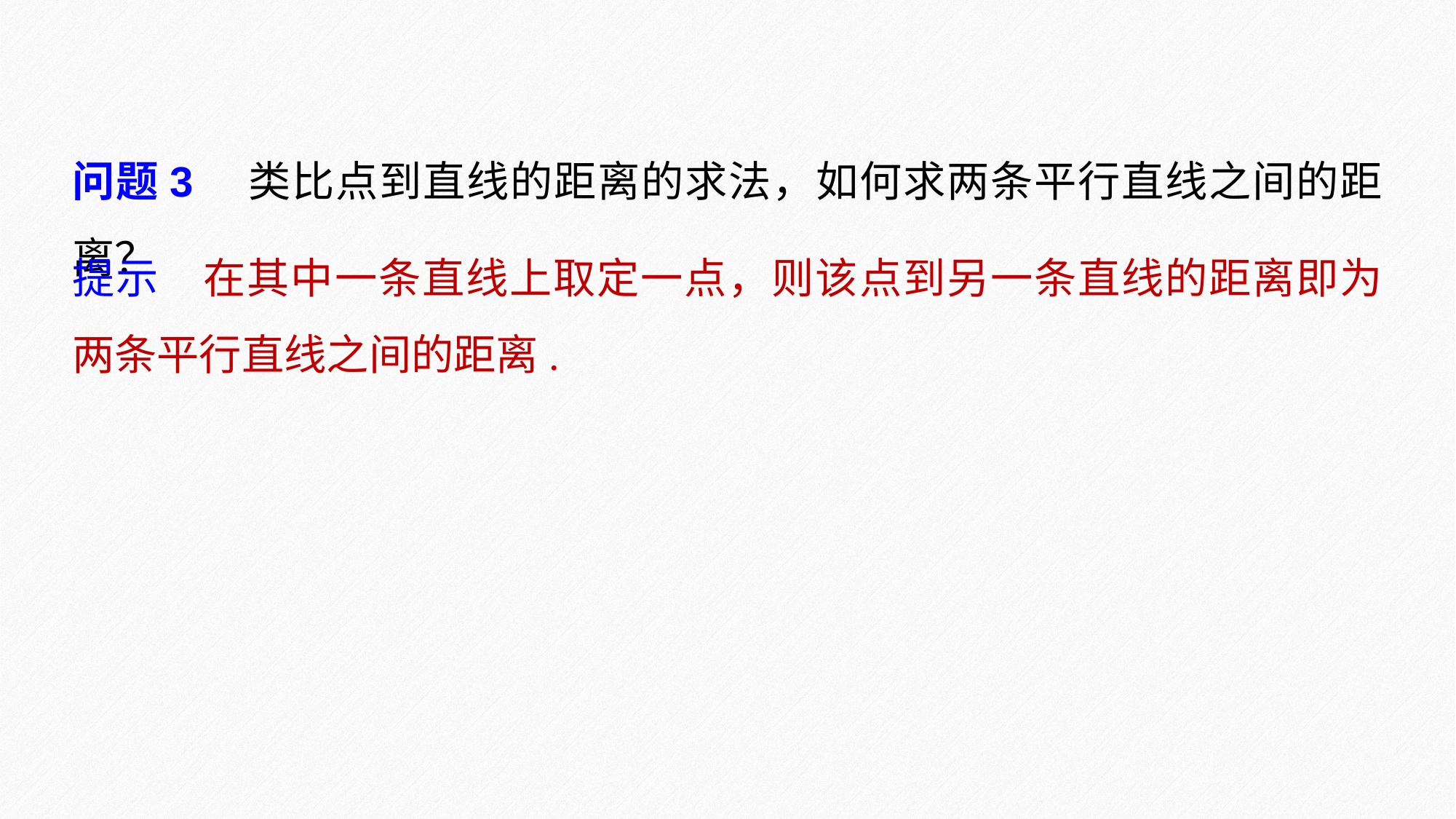

问题3　类比点到直线的距离的求法，如何求两条平行直线之间的距离？
提示　在其中一条直线上取定一点，则该点到另一条直线的距离即为两条平行直线之间的距离.